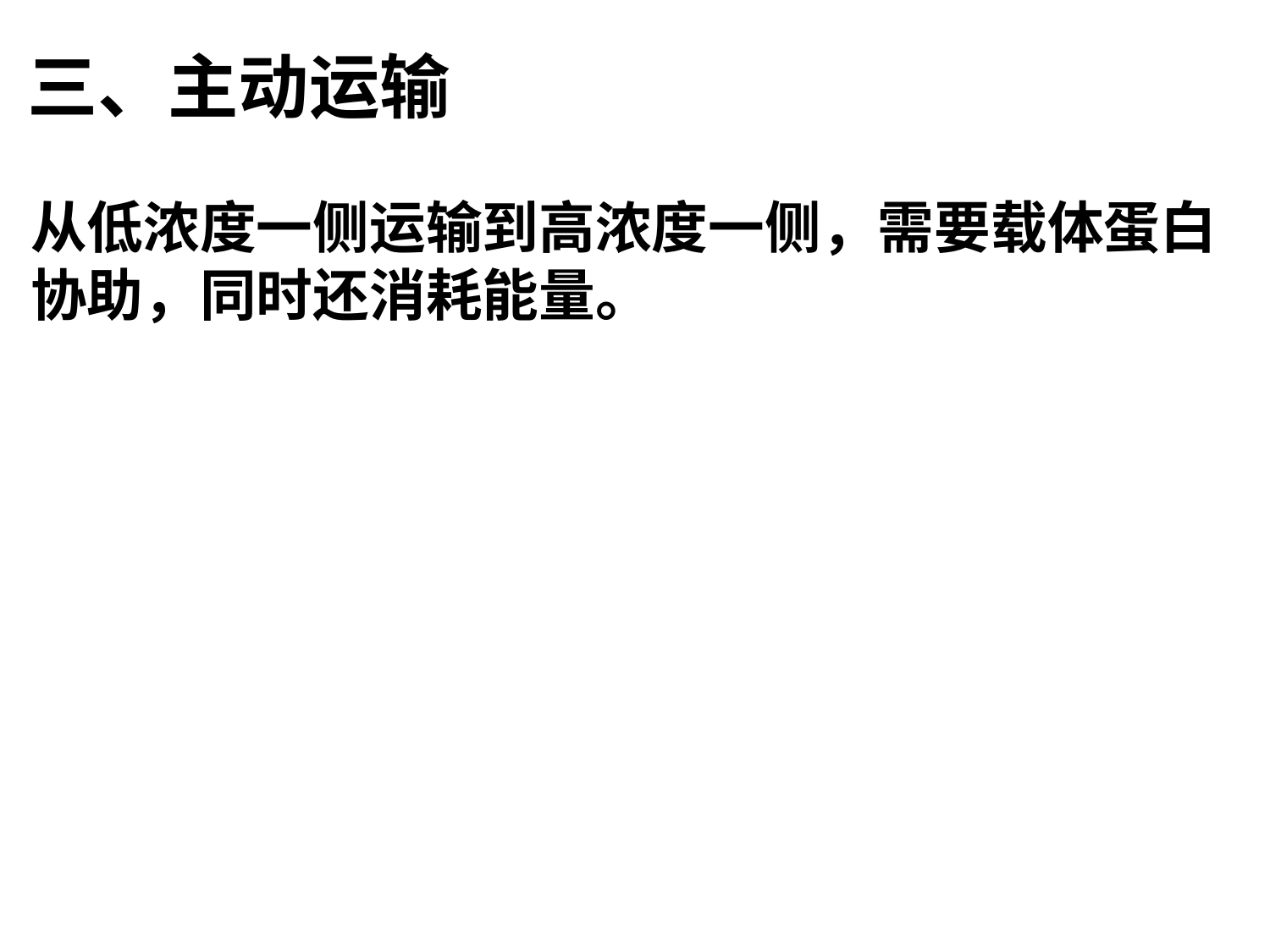

三、主动运输
从低浓度一侧运输到高浓度一侧，需要载体蛋白协助，同时还消耗能量。